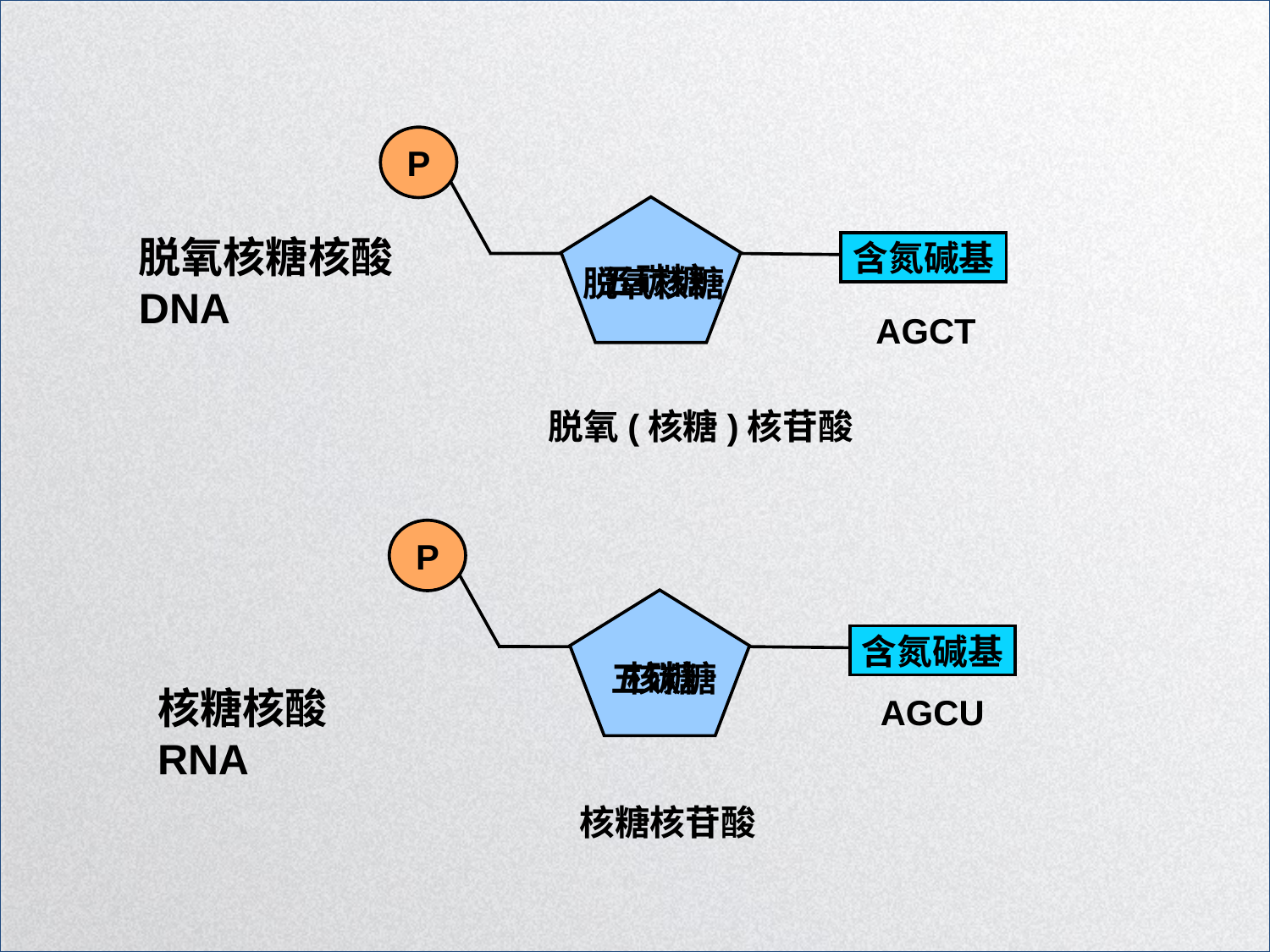

P

脱氧核糖核酸
DNA
含氮碱基
五碳糖

脱氧核糖
AGCT
脱氧(核糖)核苷酸
P

含氮碱基

五碳糖
核糖
核糖核酸
RNA
AGCU
核糖核苷酸